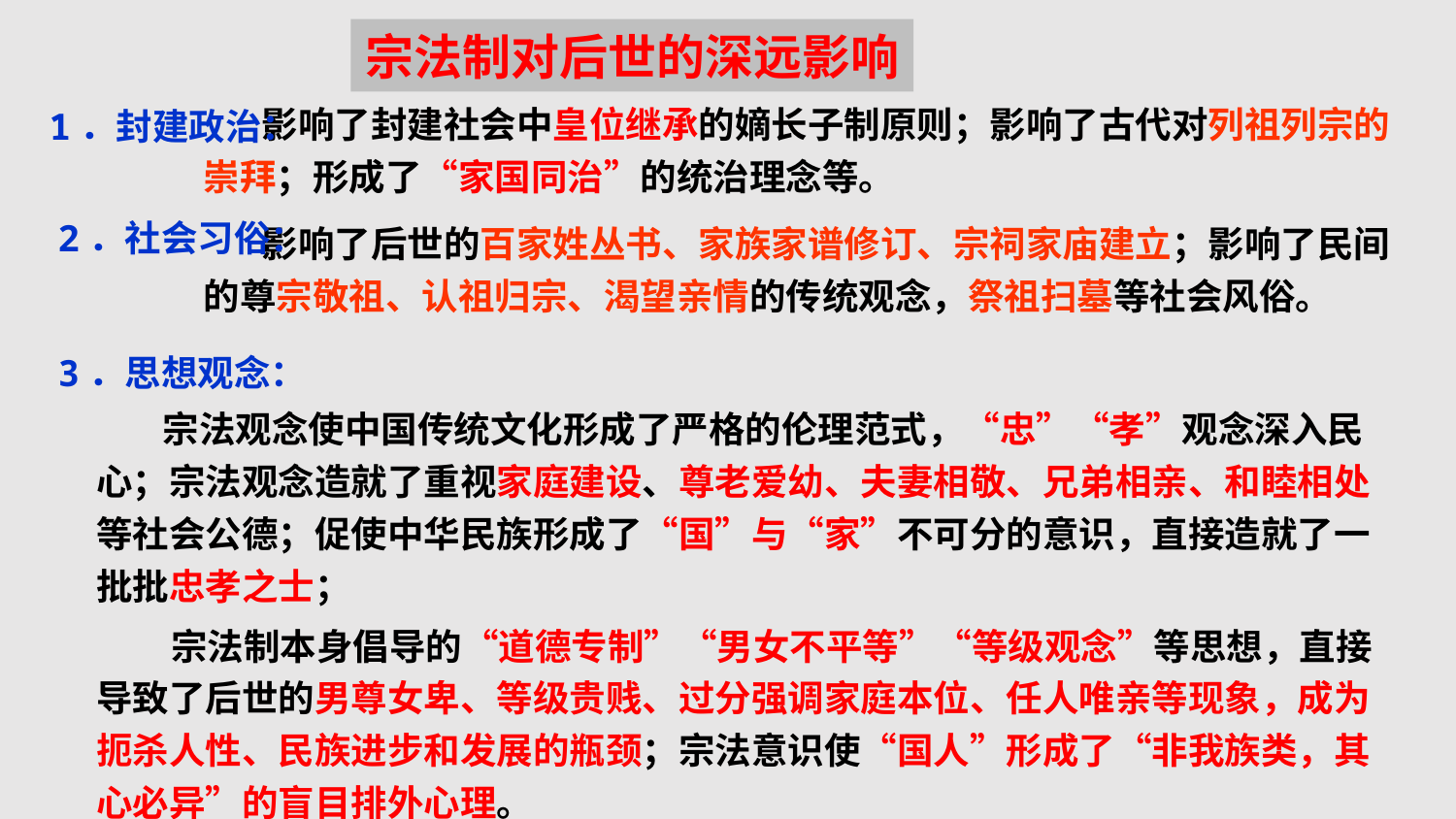

宗法制对后世的深远影响
      影响了封建社会中皇位继承的嫡长子制原则；影响了古代对列祖列宗的崇拜；形成了“家国同治”的统治理念等。
      影响了后世的百家姓丛书、家族家谱修订、宗祠家庙建立；影响了民间的尊宗敬祖、认祖归宗、渴望亲情的传统观念，祭祖扫墓等社会风俗。
1．封建政治：
2．社会习俗：
3．思想观念：
       宗法观念使中国传统文化形成了严格的伦理范式，“忠”“孝”观念深入民心；宗法观念造就了重视家庭建设、尊老爱幼、夫妻相敬、兄弟相亲、和睦相处等社会公德；促使中华民族形成了“国”与“家”不可分的意识，直接造就了一批批忠孝之士；
        宗法制本身倡导的“道德专制”“男女不平等”“等级观念”等思想，直接导致了后世的男尊女卑、等级贵贱、过分强调家庭本位、任人唯亲等现象，成为扼杀人性、民族进步和发展的瓶颈；宗法意识使“国人”形成了“非我族类，其心必异”的盲目排外心理。